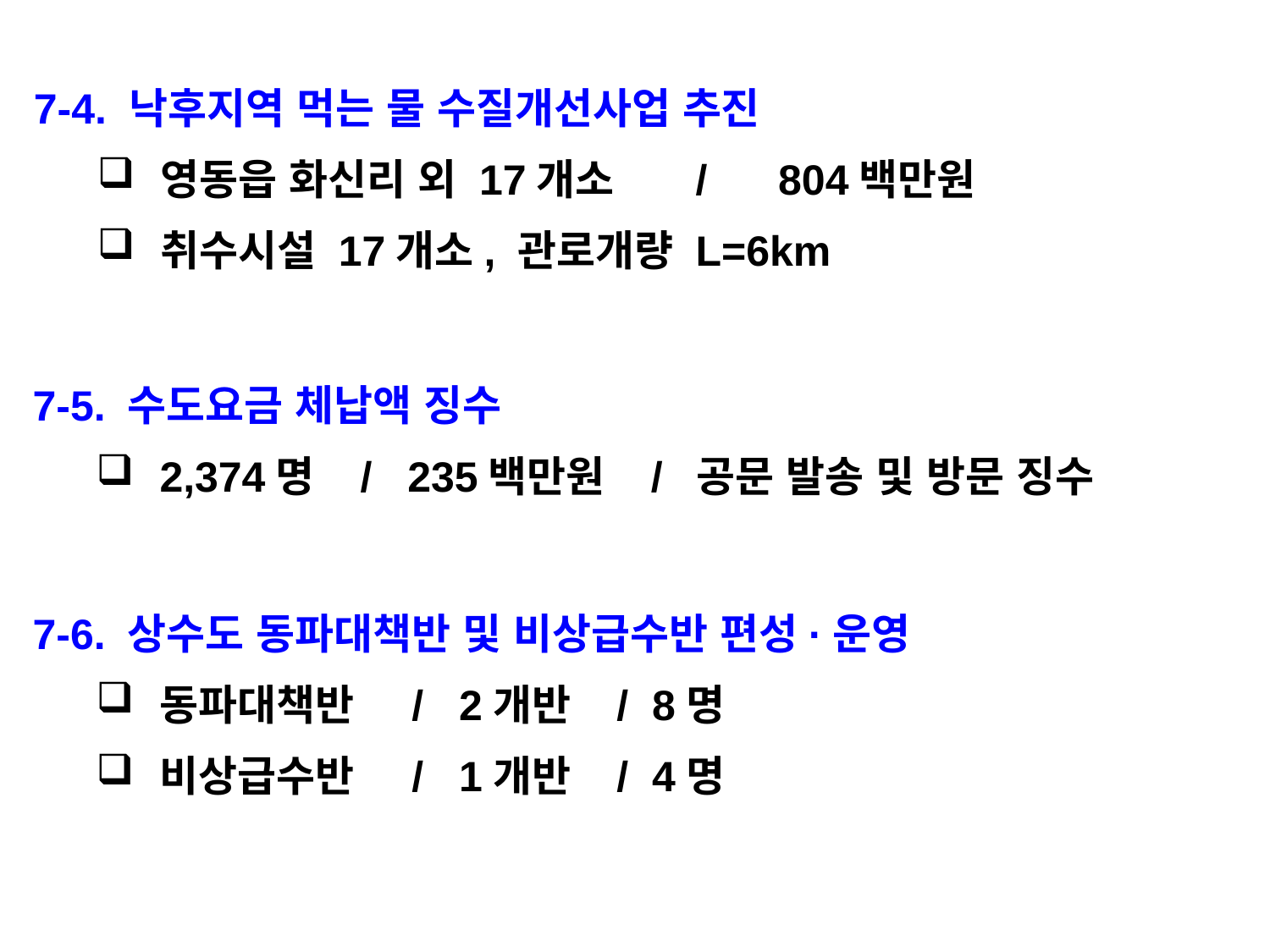

7-4. 낙후지역 먹는 물 수질개선사업 추진
영동읍 화신리 외 17개소      /      804백만원
취수시설 17개소, 관로개량 L=6km
7-5. 수도요금 체납액 징수
2,374명   /   235백만원   /  공문 발송 및 방문 징수

7-6. 상수도 동파대책반 및 비상급수반 편성·운영
동파대책반    /   2개반   /  8명
비상급수반    /   1개반   /  4명